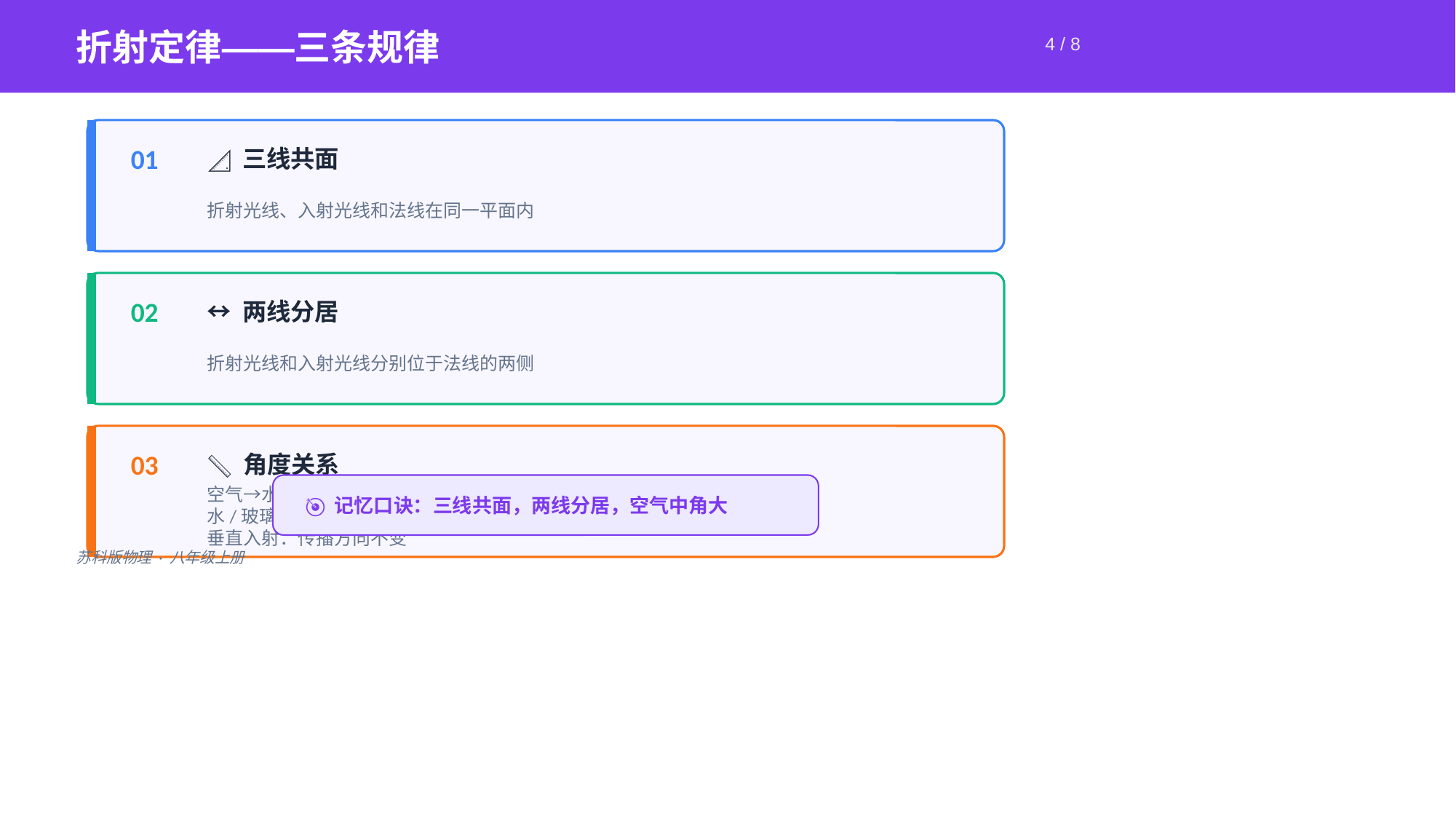

折射定律——三条规律
4 / 8

01
📐 三线共面
折射光线、入射光线和法线在同一平面内

02
↔️ 两线分居
折射光线和入射光线分别位于法线的两侧

03
📏 角度关系

🎯 记忆口诀：三线共面，两线分居，空气中角大
空气→水/玻璃：折射角 < 入射角
水/玻璃→空气：折射角 > 入射角
垂直入射：传播方向不变
苏科版物理 · 八年级上册